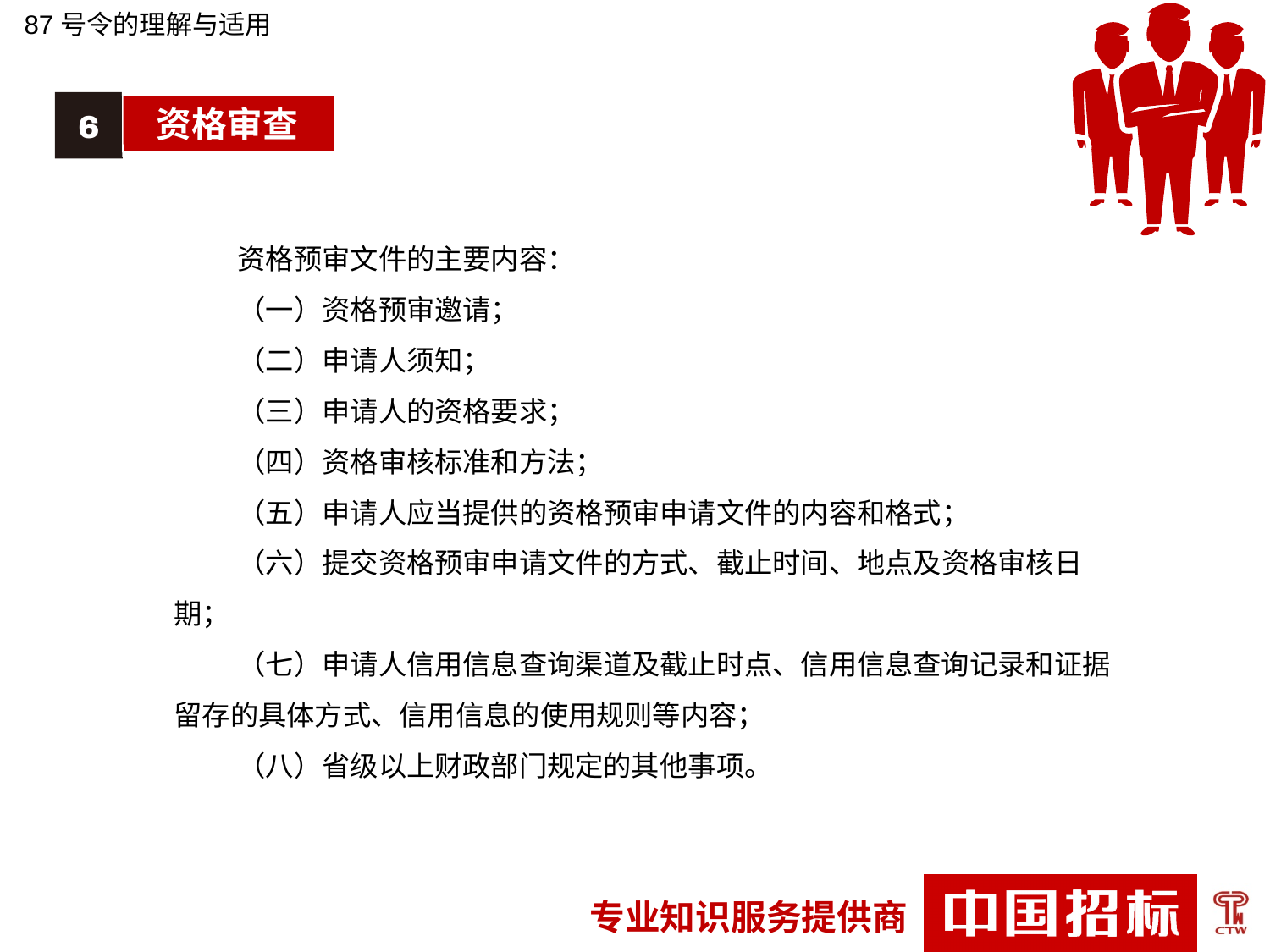

87号令的理解与适用

6
资格审查
资格预审文件的主要内容：
（一）资格预审邀请；
（二）申请人须知；
（三）申请人的资格要求；
（四）资格审核标准和方法；
（五）申请人应当提供的资格预审申请文件的内容和格式；
（六）提交资格预审申请文件的方式、截止时间、地点及资格审核日期；
（七）申请人信用信息查询渠道及截止时点、信用信息查询记录和证据留存的具体方式、信用信息的使用规则等内容；
（八）省级以上财政部门规定的其他事项。